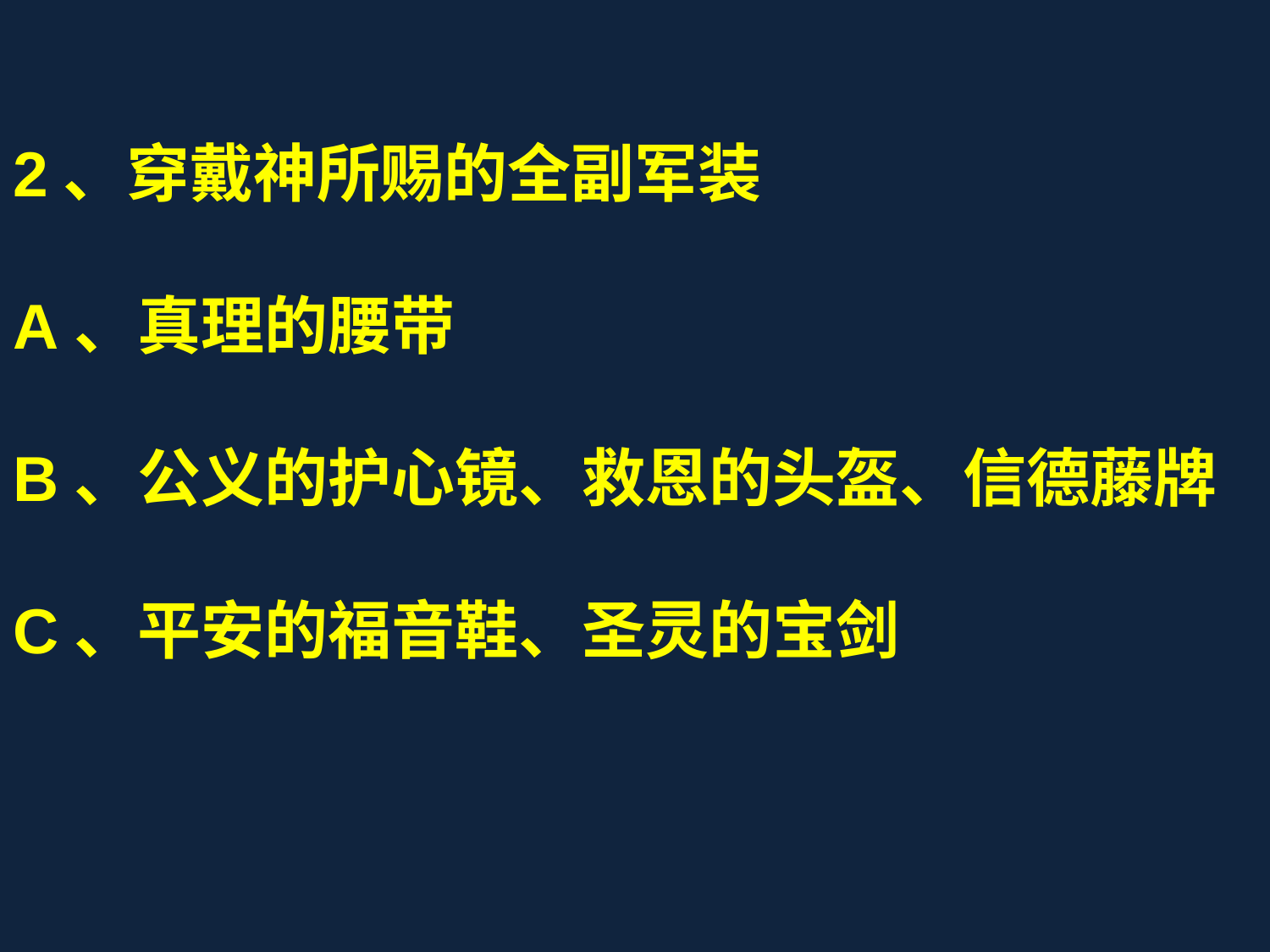

2、穿戴神所赐的全副军装
A、真理的腰带
B、公义的护心镜、救恩的头盔、信德藤牌
C、平安的福音鞋、圣灵的宝剑